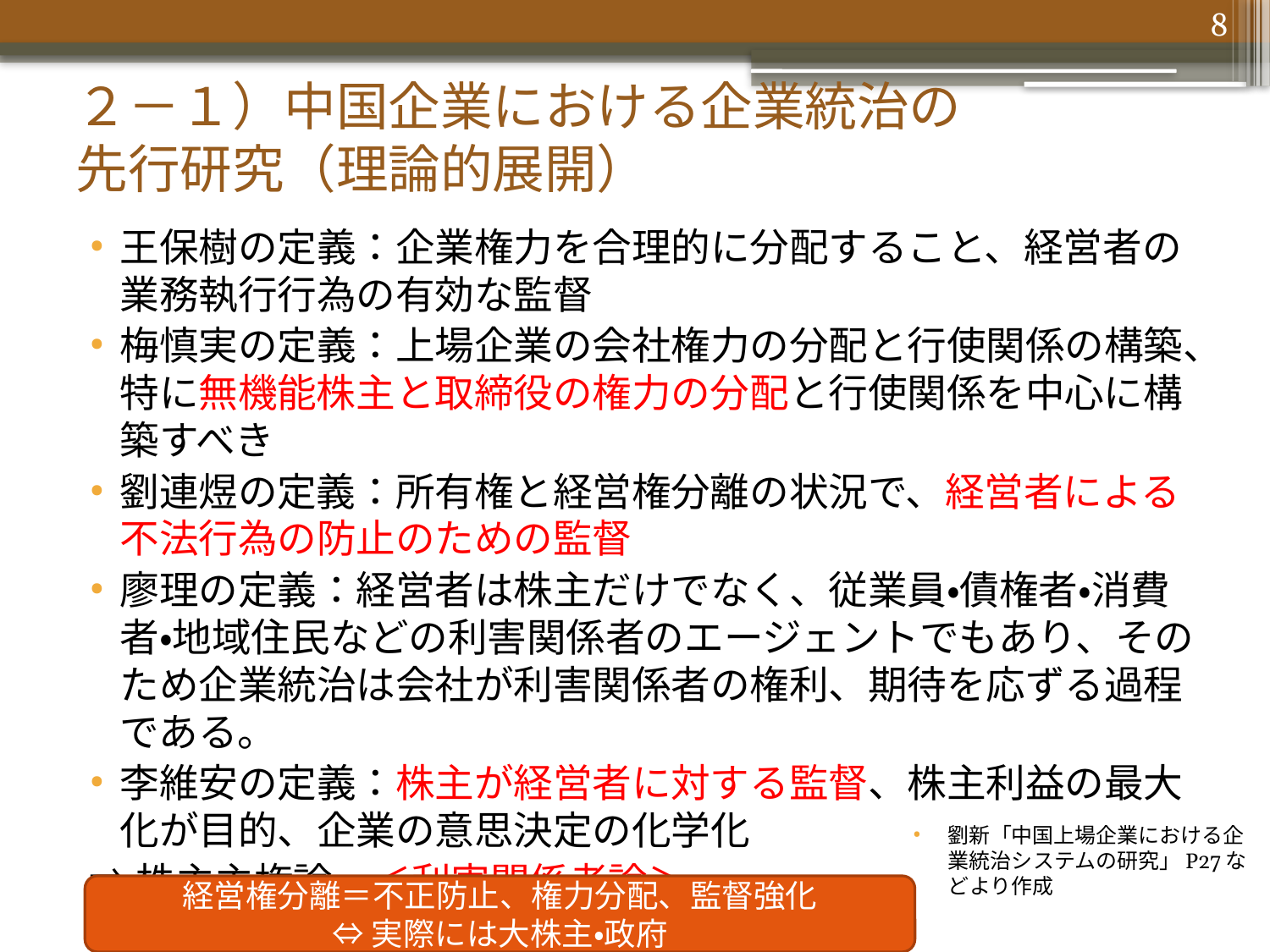

8
# ２－１）中国企業における企業統治の 先行研究（理論的展開）
王保樹の定義：企業権力を合理的に分配すること、経営者の業務執行行為の有効な監督
梅慎実の定義：上場企業の会社権力の分配と行使関係の構築、特に無機能株主と取締役の権力の分配と行使関係を中心に構築すべき
劉連煜の定義：所有権と経営権分離の状況で、経営者による不法行為の防止のための監督
廖理の定義：経営者は株主だけでなく、従業員・債権者・消費者・地域住民などの利害関係者のエージェントでもあり、そのため企業統治は会社が利害関係者の権利、期待を応ずる過程である。
李維安の定義：株主が経営者に対する監督、株主利益の最大化が目的、企業の意思決定の化学化
⇒株主主権論、＜利害関係者論＞

劉新「中国上場企業における企業統治システムの研究」P27などより作成
経営権分離＝不正防止、権力分配、監督強化
⇔実際には大株主・政府